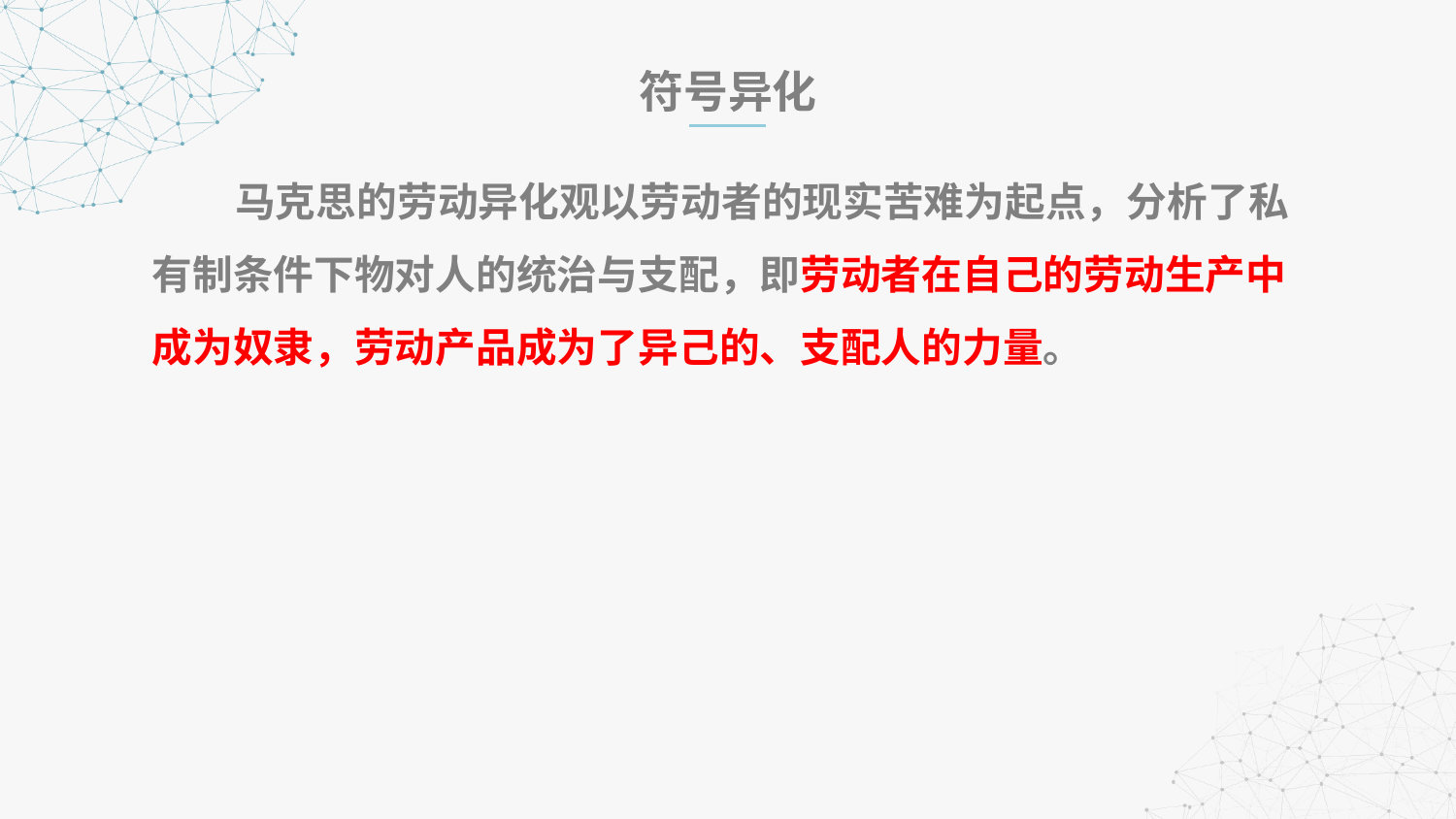

符号异化
        马克思的劳动异化观以劳动者的现实苦难为起点，分析了私有制条件下物对人的统治与支配，即劳动者在自己的劳动生产中成为奴隶，劳动产品成为了异己的、支配人的力量。